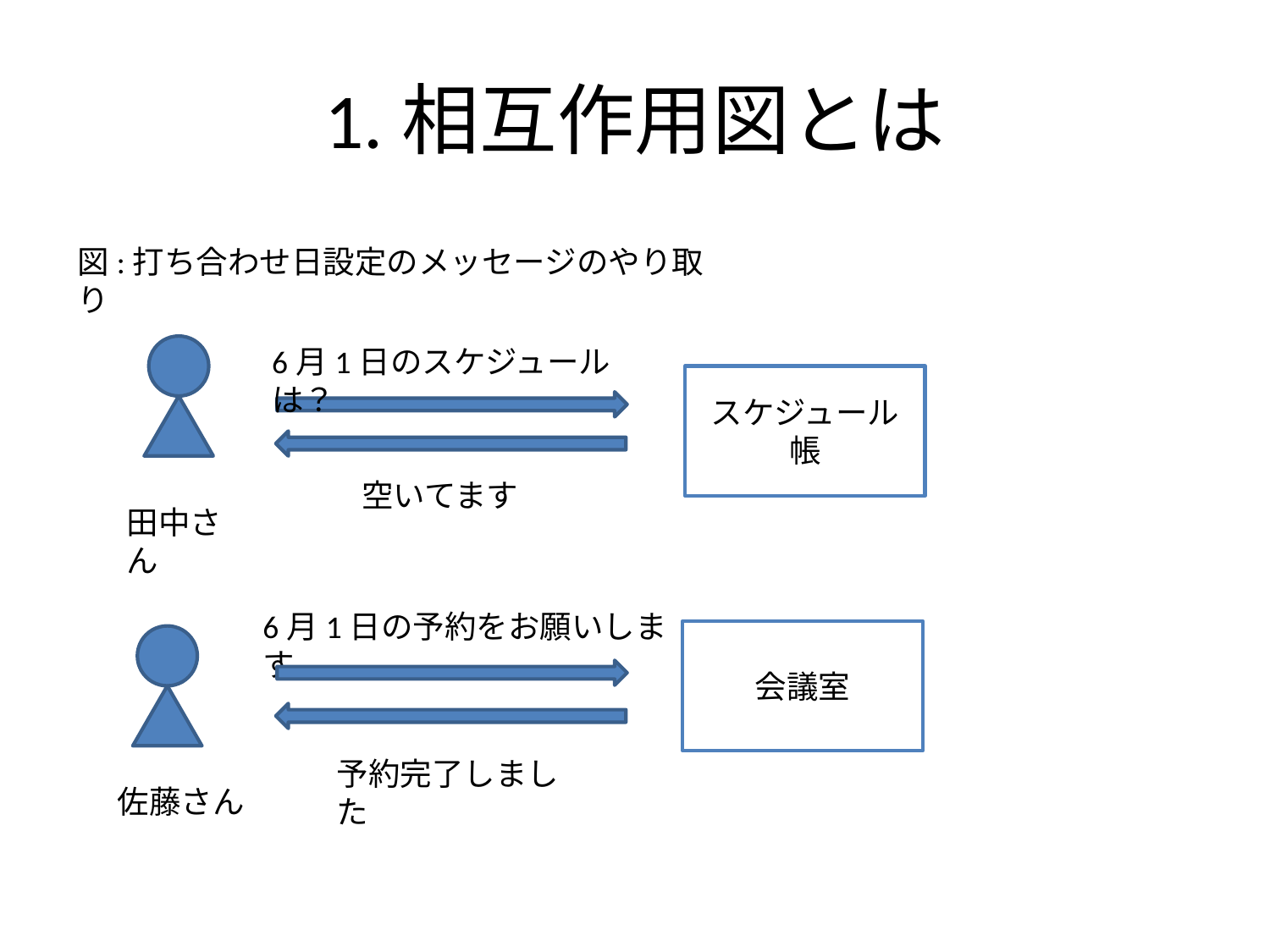

# 1.相互作用図とは
図:打ち合わせ日設定のメッセージのやり取り

6月1日のスケジュールは？
スケジュール帳

空いてます
田中さん
6月1日の予約をお願いします
会議室

予約完了しました
佐藤さん